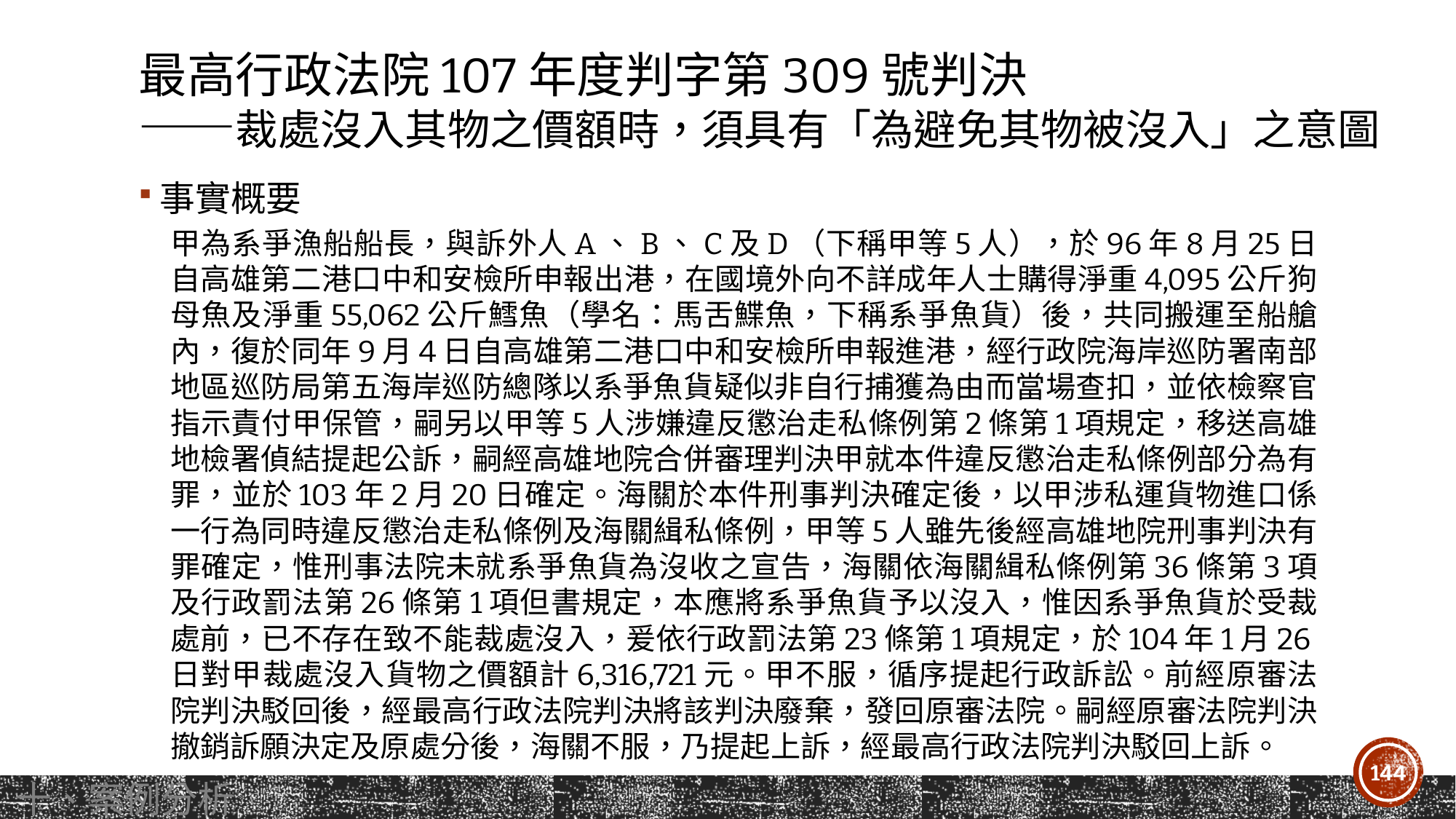

# 最高行政法院107年度判字第309號判決 ——裁處沒入其物之價額時，須具有「為避免其物被沒入」之意圖
事實概要
甲為系爭漁船船長，與訴外人A、B、C及D（下稱甲等5人），於96年8月25日自高雄第二港口中和安檢所申報出港，在國境外向不詳成年人士購得淨重4,095公斤狗母魚及淨重55,062公斤鱈魚（學名：馬舌鰈魚，下稱系爭魚貨）後，共同搬運至船艙內，復於同年9月4日自高雄第二港口中和安檢所申報進港，經行政院海岸巡防署南部地區巡防局第五海岸巡防總隊以系爭魚貨疑似非自行捕獲為由而當場查扣，並依檢察官指示責付甲保管，嗣另以甲等5人涉嫌違反懲治走私條例第2條第1項規定，移送高雄地檢署偵結提起公訴，嗣經高雄地院合併審理判決甲就本件違反懲治走私條例部分為有罪，並於103年2月20日確定。海關於本件刑事判決確定後，以甲涉私運貨物進口係一行為同時違反懲治走私條例及海關緝私條例，甲等5人雖先後經高雄地院刑事判決有罪確定，惟刑事法院未就系爭魚貨為沒收之宣告，海關依海關緝私條例第36條第3項及行政罰法第26條第1項但書規定，本應將系爭魚貨予以沒入，惟因系爭魚貨於受裁處前，已不存在致不能裁處沒入，爰依行政罰法第23條第1項規定，於104年1月26日對甲裁處沒入貨物之價額計6,316,721元。甲不服，循序提起行政訴訟。前經原審法院判決駁回後，經最高行政法院判決將該判決廢棄，發回原審法院。嗣經原審法院判決撤銷訴願決定及原處分後，海關不服，乃提起上訴，經最高行政法院判決駁回上訴。

144